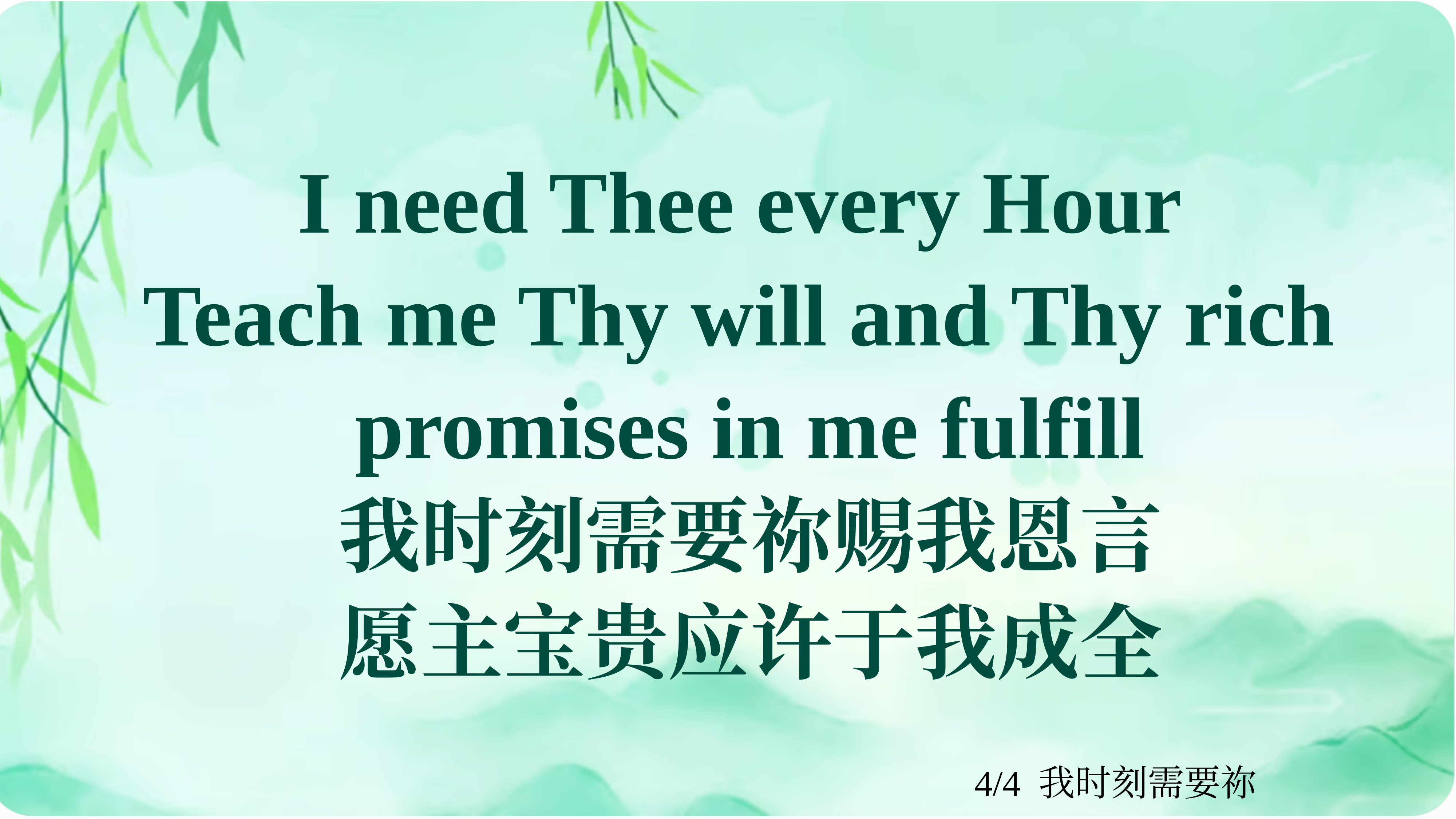

I need Thee every Hour
Teach me Thy will and Thy rich
promises in me fulfill
我时刻需要祢赐我恩言
愿主宝贵应许于我成全
4/4 我时刻需要祢